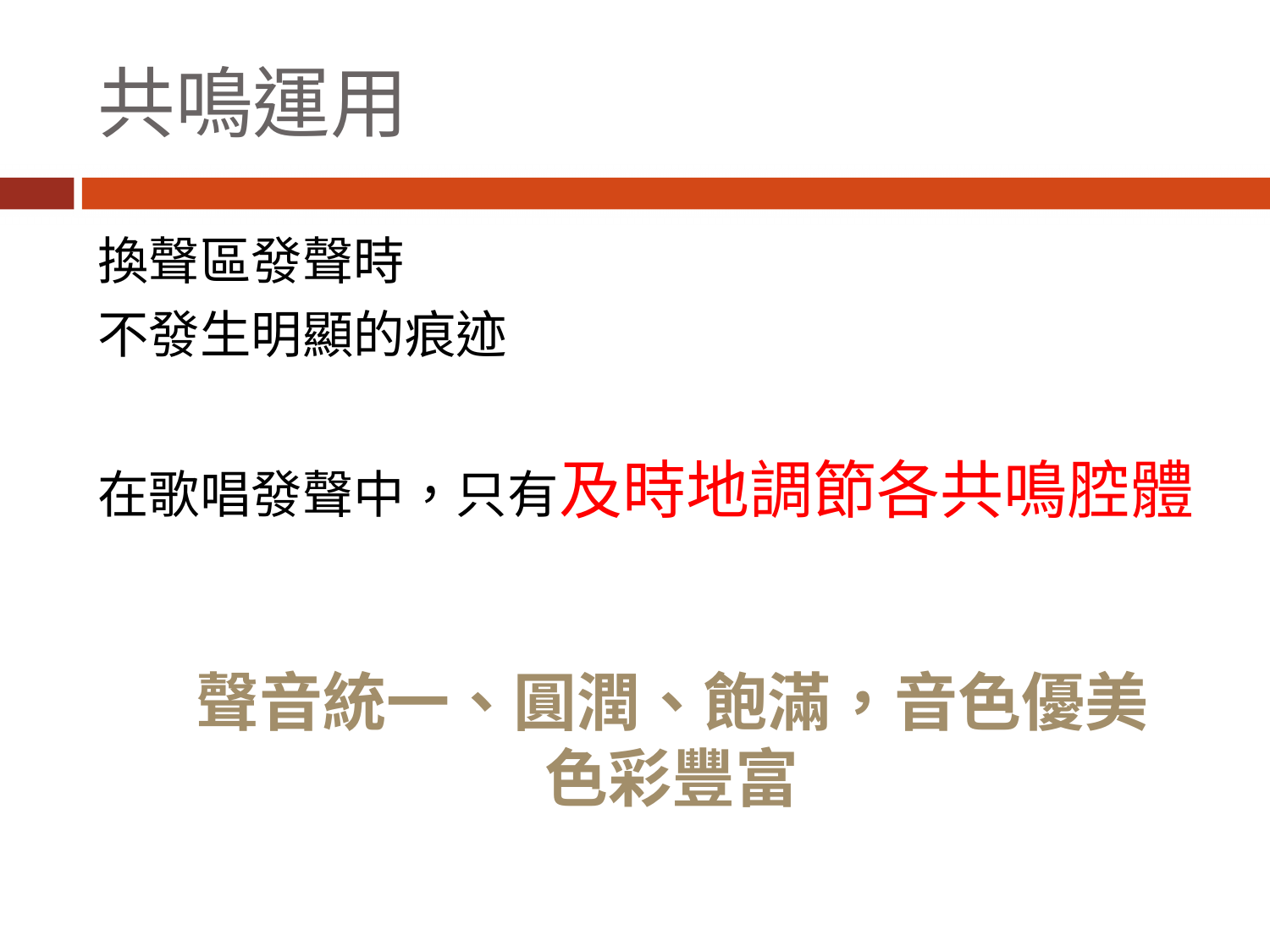

# 共鳴運用
換聲區發聲時
不發生明顯的痕迹

在歌唱發聲中，只有及時地調節各共鳴腔體
聲音統一、圓潤、飽滿，音色優美色彩豐富